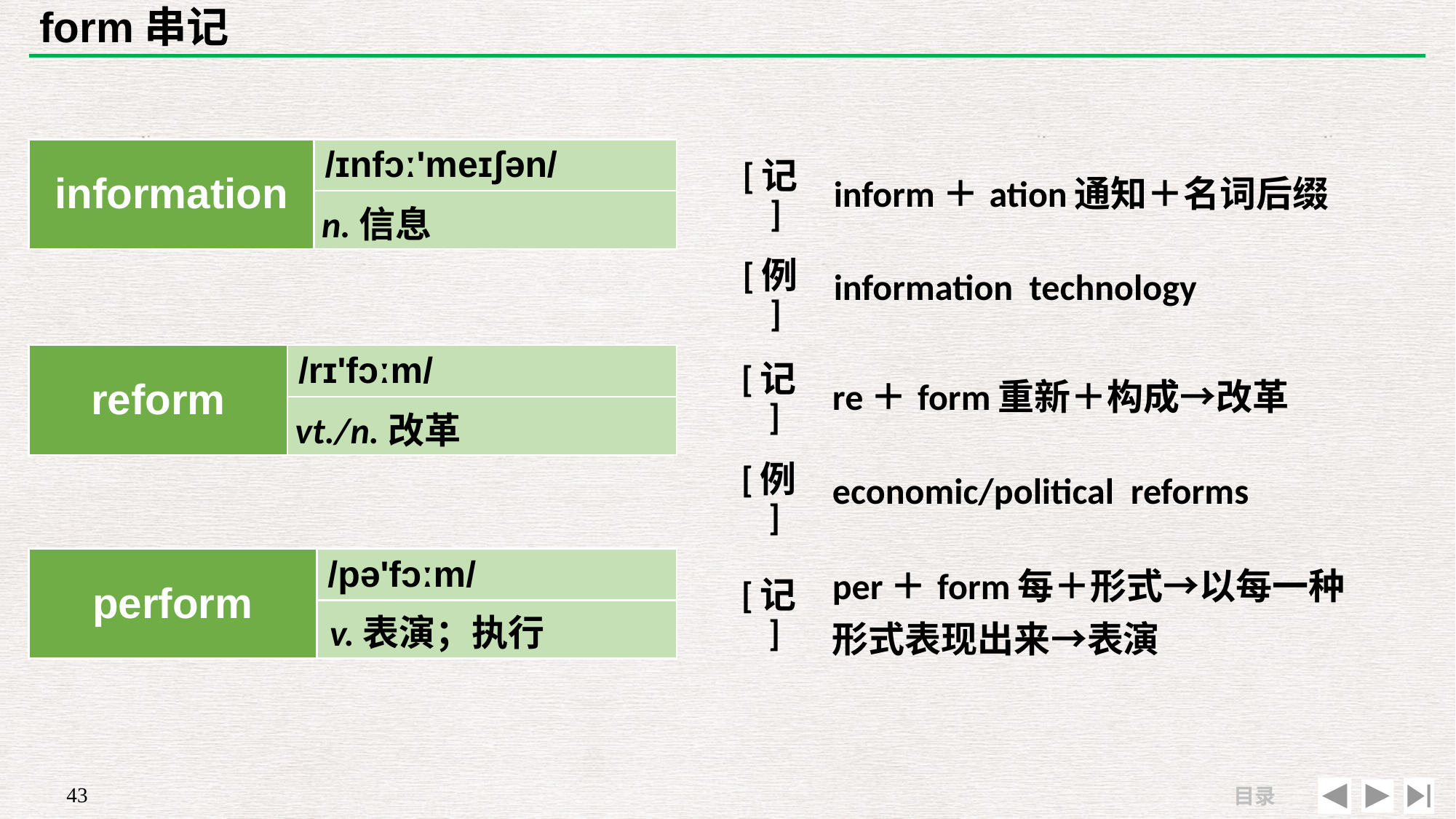

# form串记

| information | /ɪnfɔː'meɪʃən/ |
| --- | --- |
|  |  |
| [记] | inform＋ation通知＋名词后缀 |
| --- | --- |
| [例] | information technology |
n.信息
| [记] | re＋form重新＋构成→改革 |
| --- | --- |
| [例] | economic/political reforms |
| reform | /rɪ'fɔːm/ |
| --- | --- |
|  |  |
vt./n.改革
| perform | /pə'fɔːm/ |
| --- | --- |
|  |  |
| [记] | per＋form每＋形式→以每一种 形式表现出来→表演 |
| --- | --- |
|  |  |
v.表演；执行